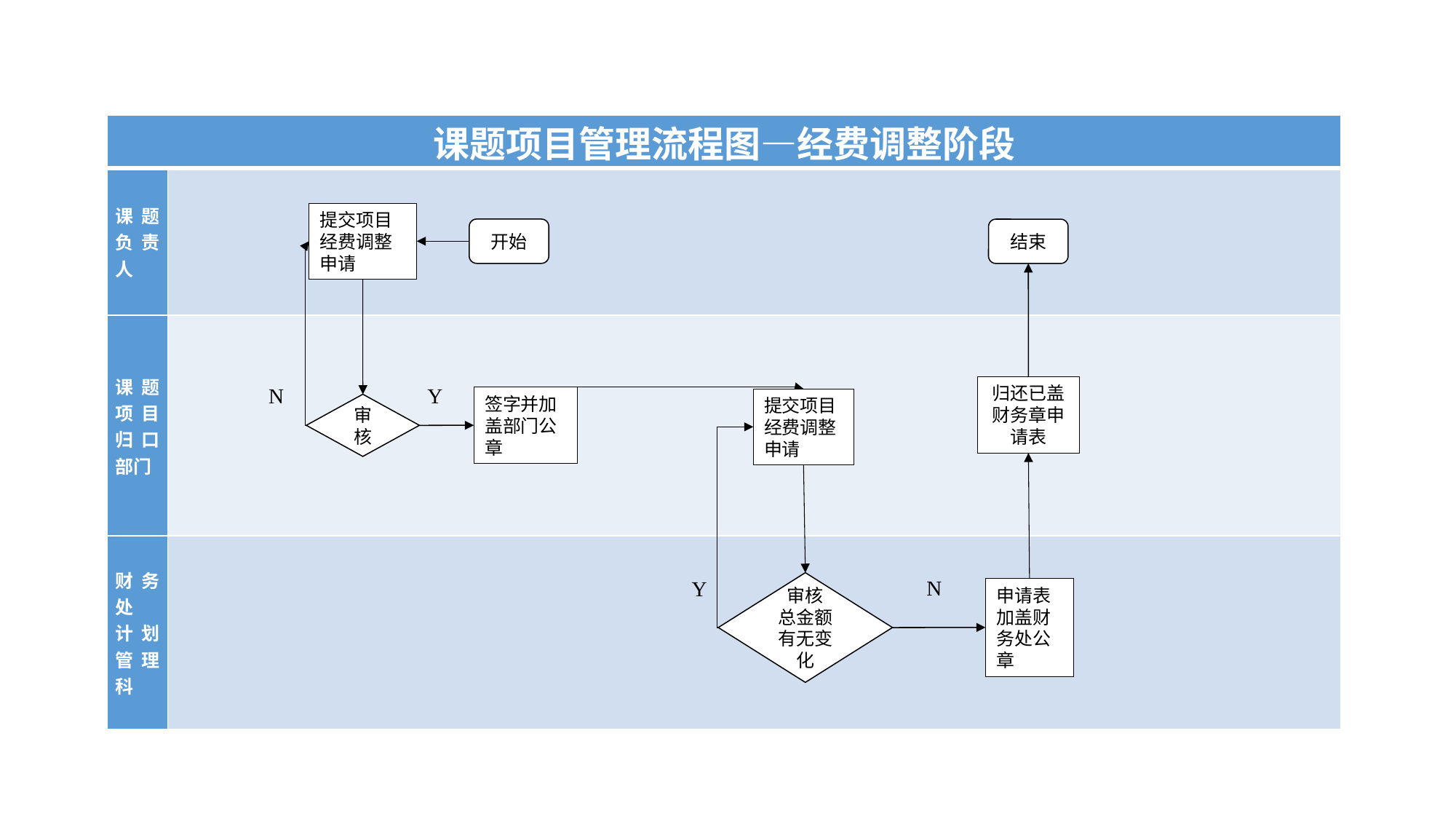

| 课题项目管理流程图—经费调整阶段 |  |
| --- | --- |
| 课题负责人 |  |
| 课题项目归口部门 |  |
| 财务处 计划管理科 |  |
提交项目经费调整申请
开始
结束
归还已盖财务章申请表
N
Y
签字并加盖部门公章
提交项目经费调整申请
审核
N
Y
审核
总金额有无变化
申请表加盖财务处公章